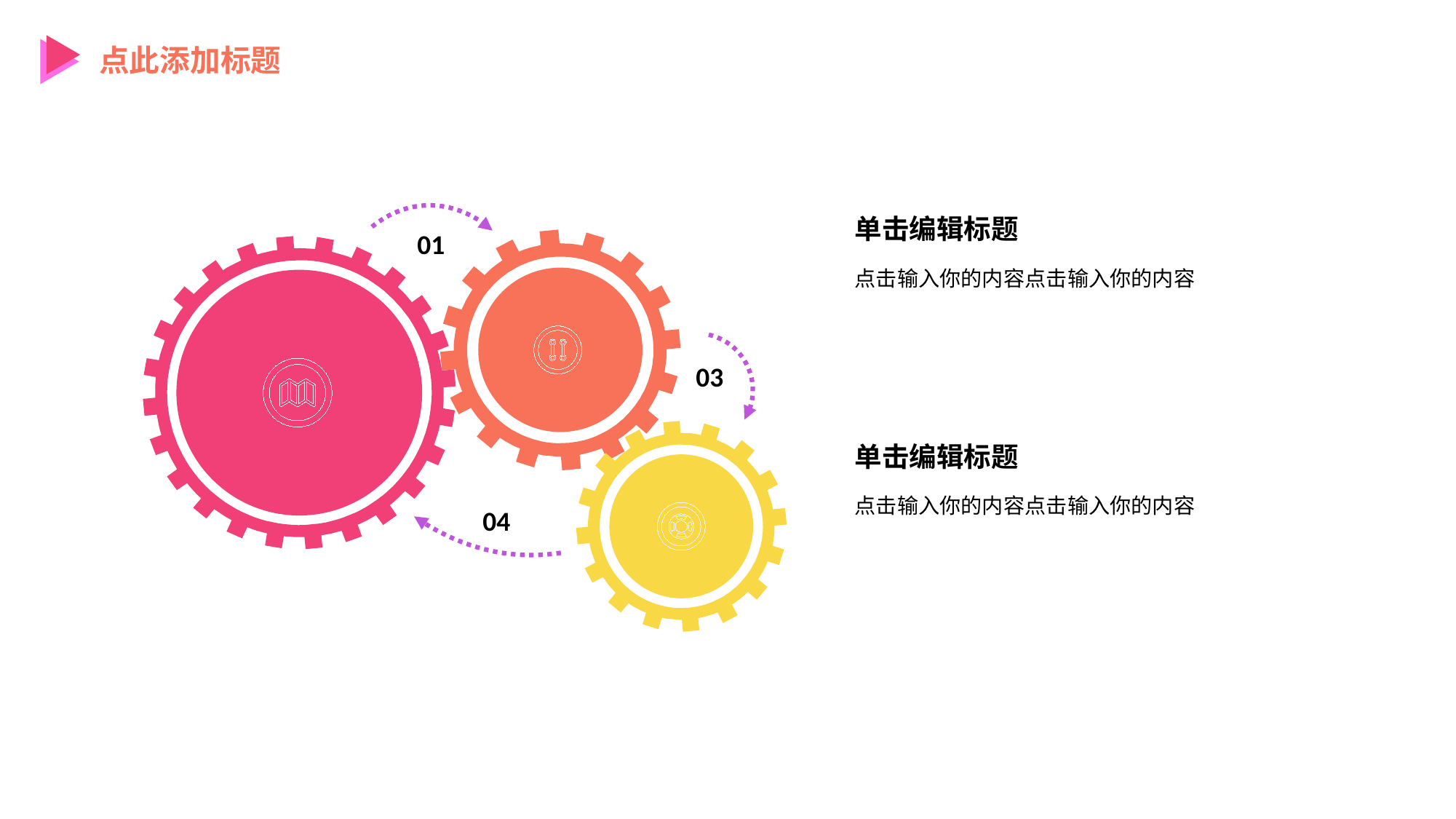

点此添加标题

单击编辑标题
01

点击输入你的内容点击输入你的内容

03

单击编辑标题

点击输入你的内容点击输入你的内容
04